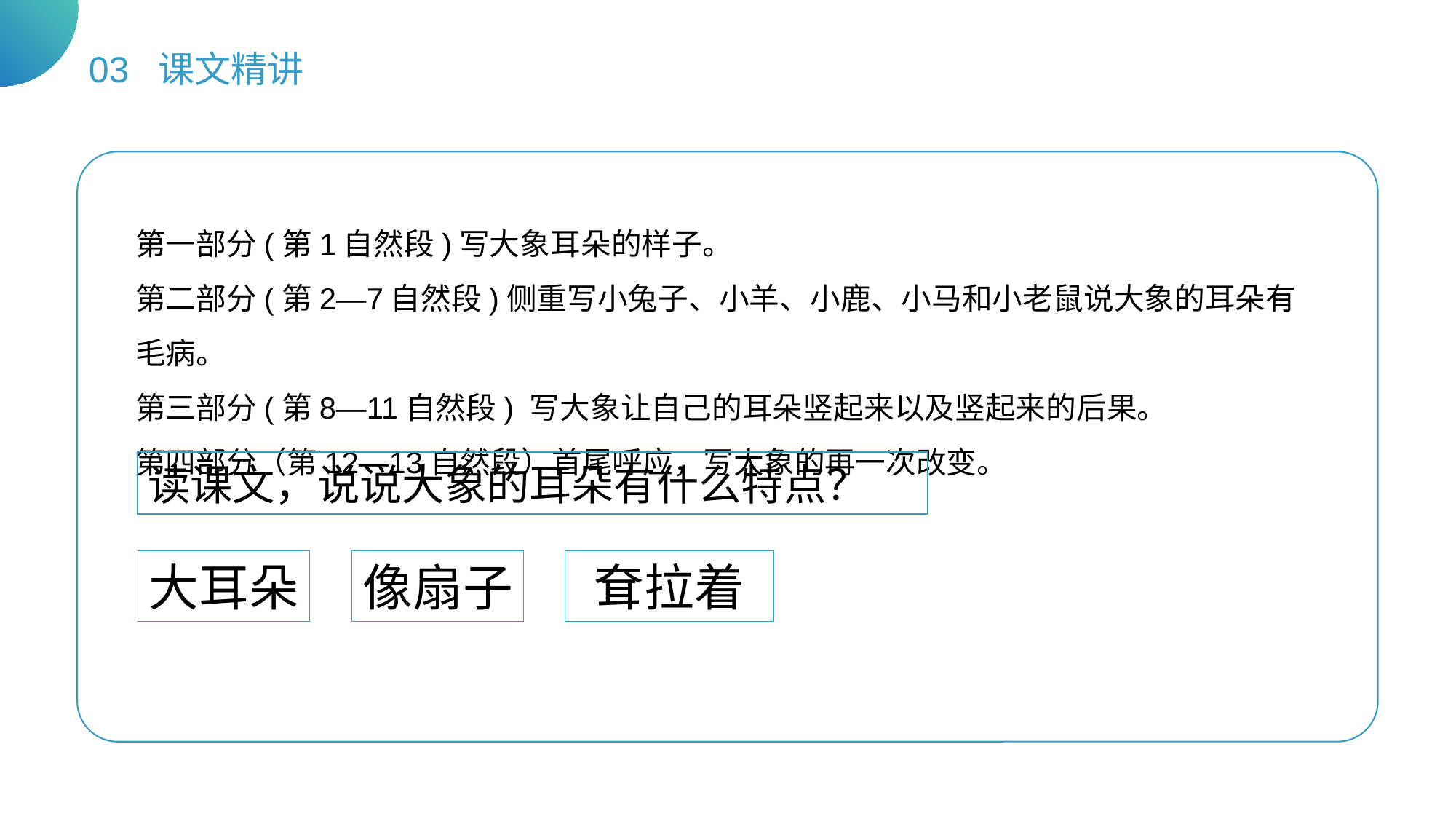

03  课文精讲
第一部分(第1自然段)写大象耳朵的样子。
第二部分(第2—7自然段)侧重写小兔子、小羊、小鹿、小马和小老鼠说大象的耳朵有毛病。
第三部分(第8—11自然段) 写大象让自己的耳朵竖起来以及竖起来的后果。
第四部分（第12—13自然段）首尾呼应，写大象的再一次改变。
读课文，说说大象的耳朵有什么特点？
大耳朵
像扇子
耷拉着